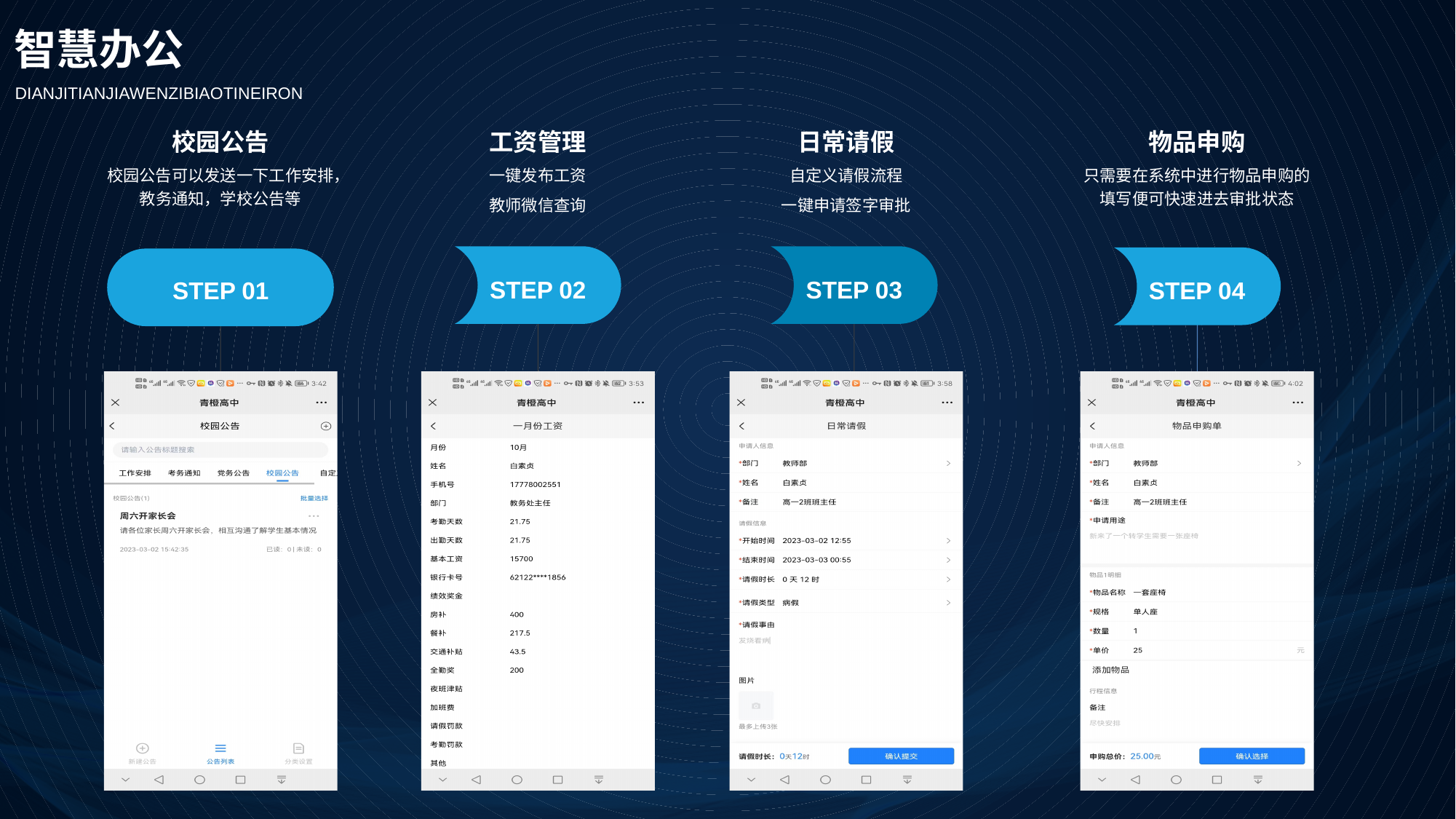

智慧办公
DIANJITIANJIAWENZIBIAOTINEIRON
工资管理
一键发布工资
教师微信查询
物品申购
只需要在系统中进行物品申购的填写便可快速进去审批状态
校园公告
校园公告可以发送一下工作安排，教务通知，学校公告等
日常请假
自定义请假流程
一键申请签字审批

STEP 02
STEP 03
STEP 01
STEP 04